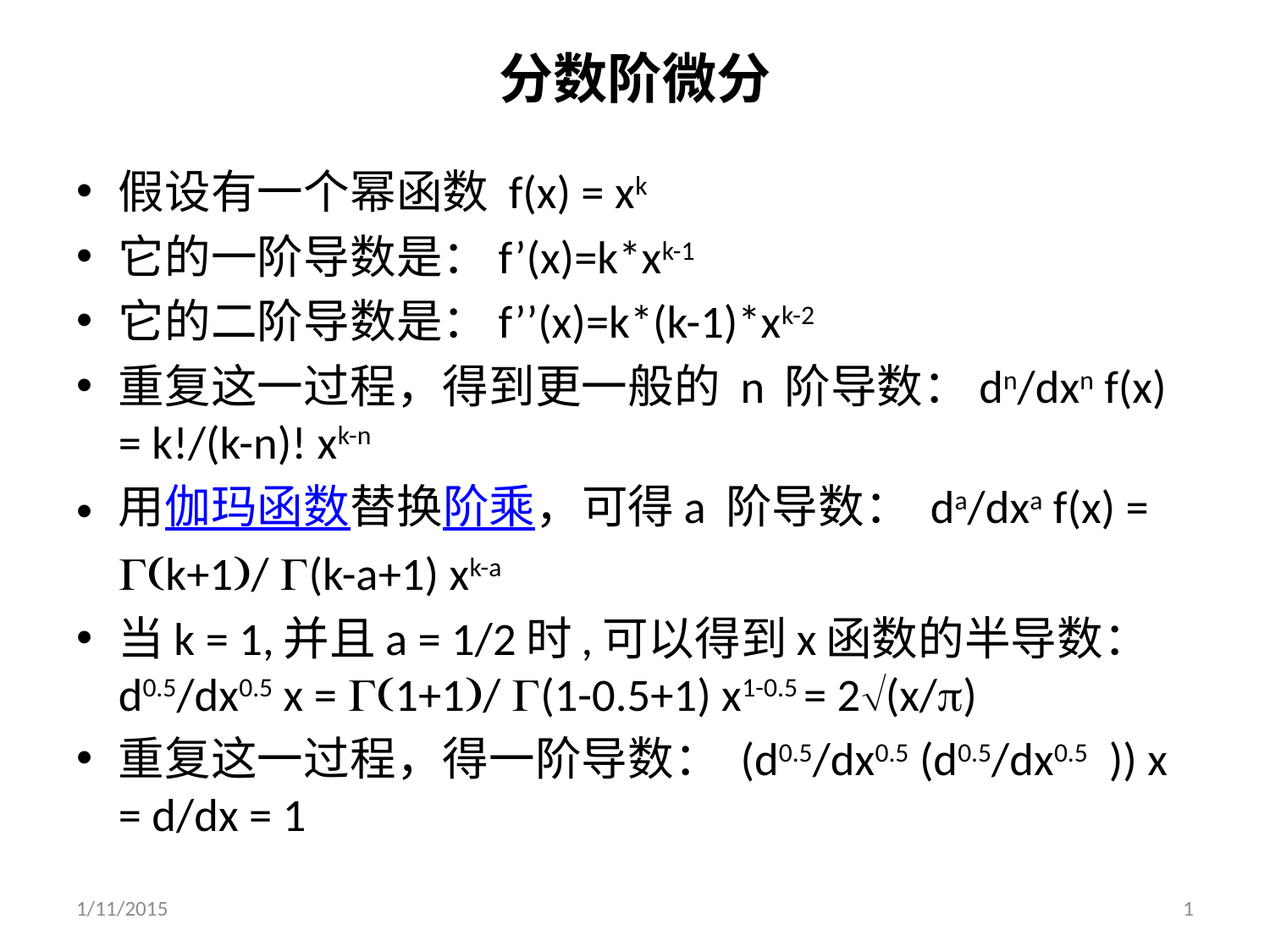

# 分数阶微分
假设有一个幂函数 f(x) = xk
它的一阶导数是：f’(x)=k*xk-1
它的二阶导数是：f’’(x)=k*(k-1)*xk-2
重复这一过程，得到更一般的 n 阶导数：dn/dxn f(x) = k!/(k-n)! xk-n
用伽玛函数替换阶乘，可得a 阶导数： da/dxa f(x) = Γ(k+1)/ Γ(k-a+1) xk-a
当k = 1,并且a = 1/2时,可以得到x函数的半导数： d0.5/dx0.5 x = Γ(1+1)/ Γ(1-0.5+1) x1-0.5 = 2√(x/π)
重复这一过程，得一阶导数： (d0.5/dx0.5 (d0.5/dx0.5  )) x = d/dx = 1
1/11/2015
1